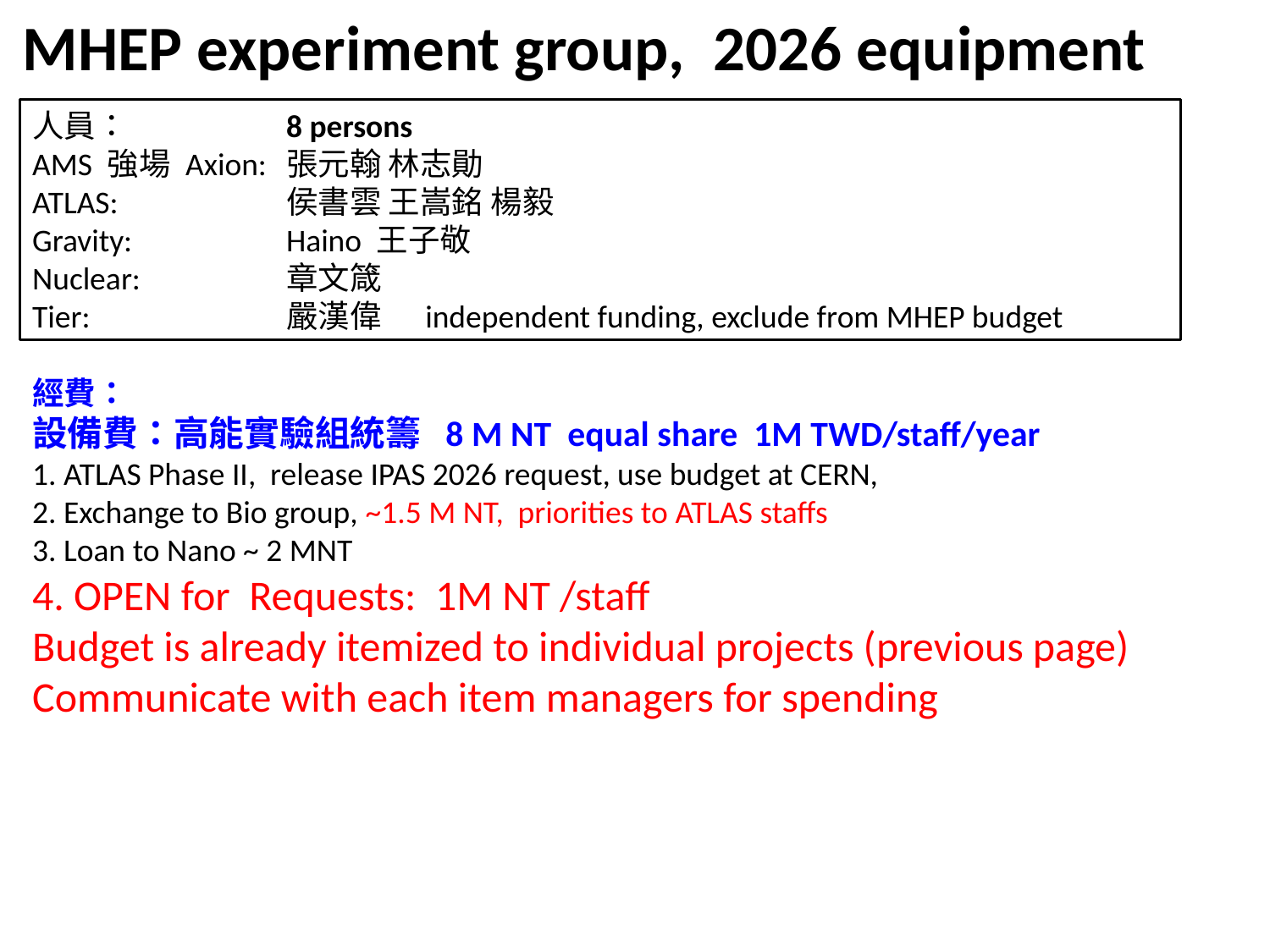

# MHEP experiment group,  2026 equipment
人員：   		8 persons
AMS 強場 Axion:	張元翰 林志勛
ATLAS:		侯書雲 王嵩銘 楊毅
Gravity:		Haino 王子敬
Nuclear:		章文箴
Tier:		嚴漢偉     independent funding, exclude from MHEP budget
經費：
設備費：高能實驗組統籌  8 M NT  equal share  1M TWD/staff/year
1. ATLAS Phase II,  release IPAS 2026 request, use budget at CERN,
2. Exchange to Bio group, ~1.5 M NT,  priorities to ATLAS staffs
3. Loan to Nano ~ 2 MNT
4. OPEN for  Requests:  1M NT /staff
Budget is already itemized to individual projects (previous page)
Communicate with each item managers for spending